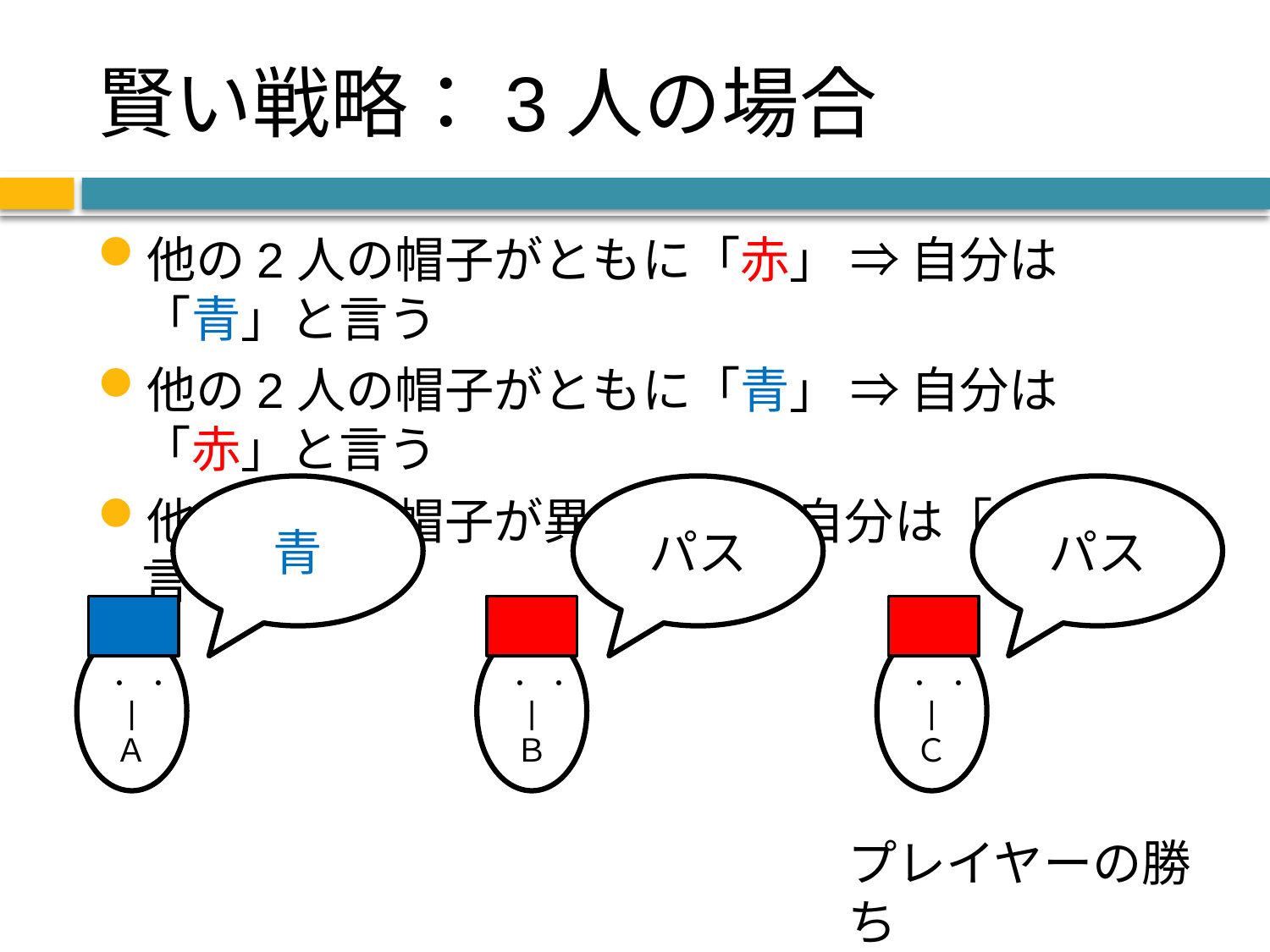

# 賢い戦略：3人の場合
他の2人の帽子がともに「赤」 ⇒ 自分は「青」と言う
他の2人の帽子がともに「青」 ⇒ 自分は「赤」と言う
他の2人の帽子が異なる    ⇒ 自分は「パス」と言う
青
パス
パス

． ．
|
Ａ
． ．
|
Ｂ
． ．
|
Ｃ
プレイヤーの勝ち